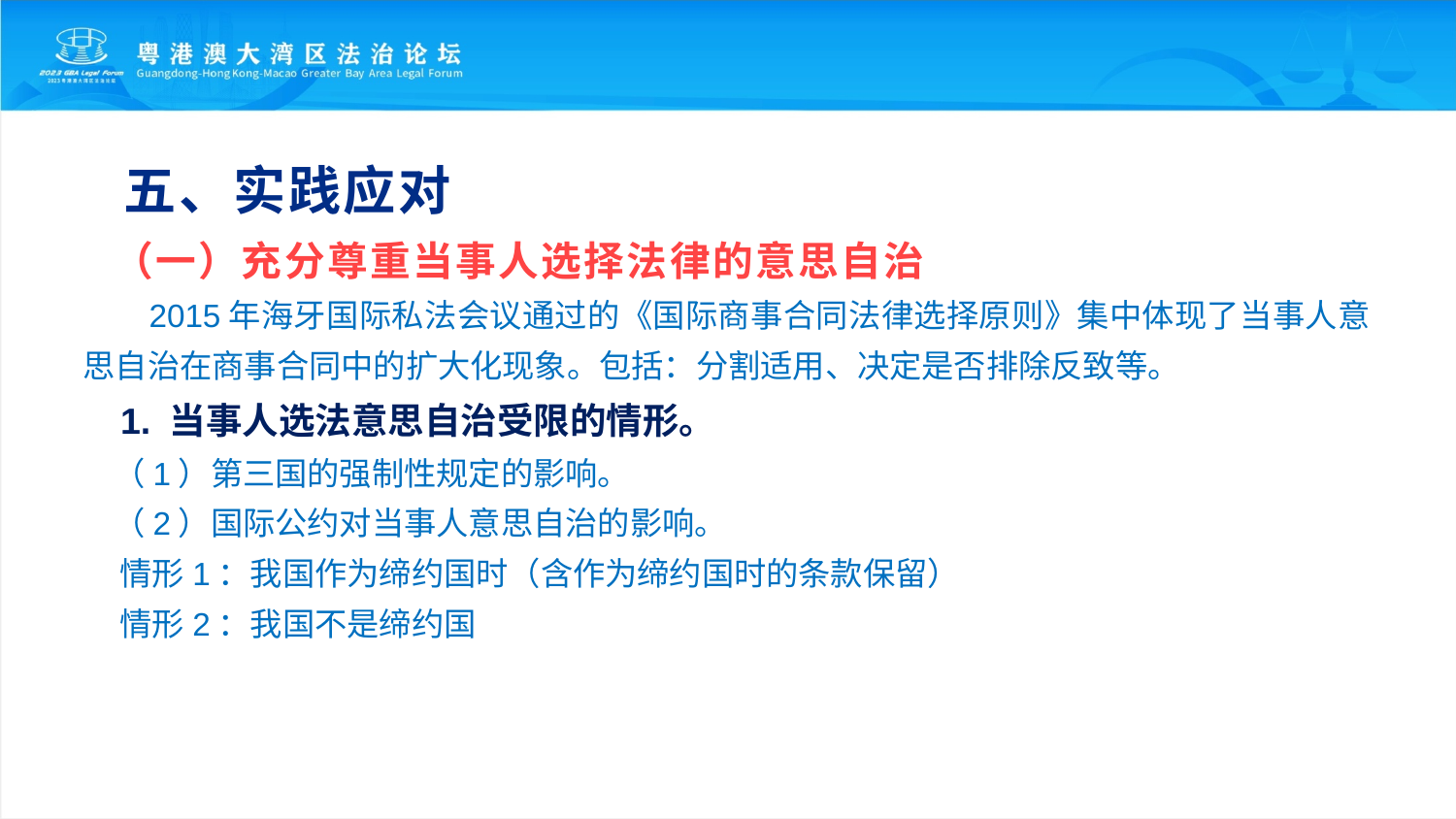

五、实践应对
  （一）充分尊重当事人选择法律的意思自治
       2015年海牙国际私法会议通过的《国际商事合同法律选择原则》集中体现了当事人意思自治在商事合同中的扩大化现象。包括：分割适用、决定是否排除反致等。
    1. 当事人选法意思自治受限的情形。
   （1）第三国的强制性规定的影响。
   （2）国际公约对当事人意思自治的影响。
    情形1：我国作为缔约国时（含作为缔约国时的条款保留）
    情形2：我国不是缔约国